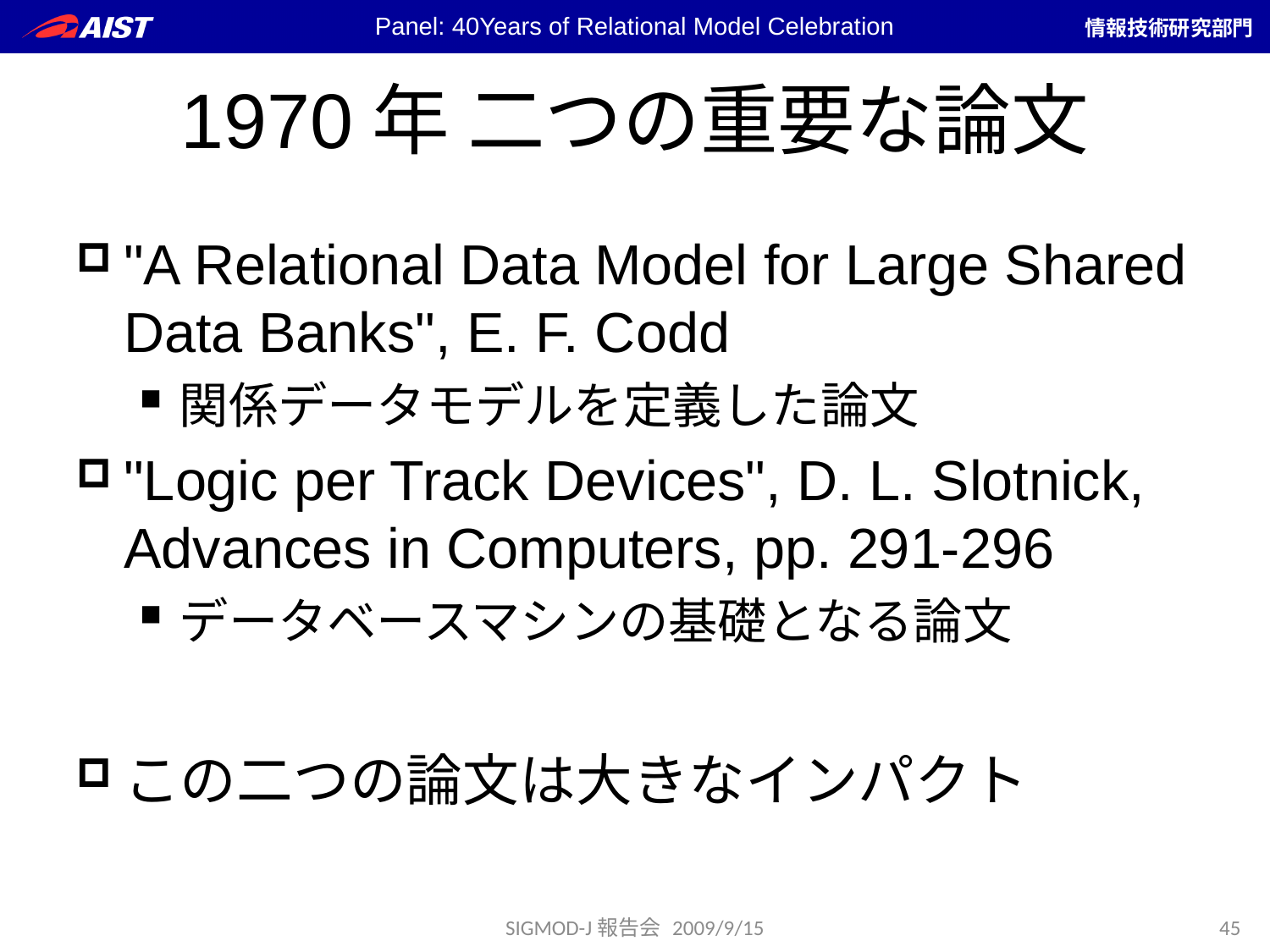

Panel: 40Years of Relational Model Celebration
# 1970年 二つの重要な論文
"A Relational Data Model for Large Shared Data Banks", E. F. Codd
関係データモデルを定義した論文
"Logic per Track Devices", D. L. Slotnick, Advances in Computers, pp. 291-296
データベースマシンの基礎となる論文

この二つの論文は大きなインパクト
SIGMOD-J報告会 2009/9/15
45